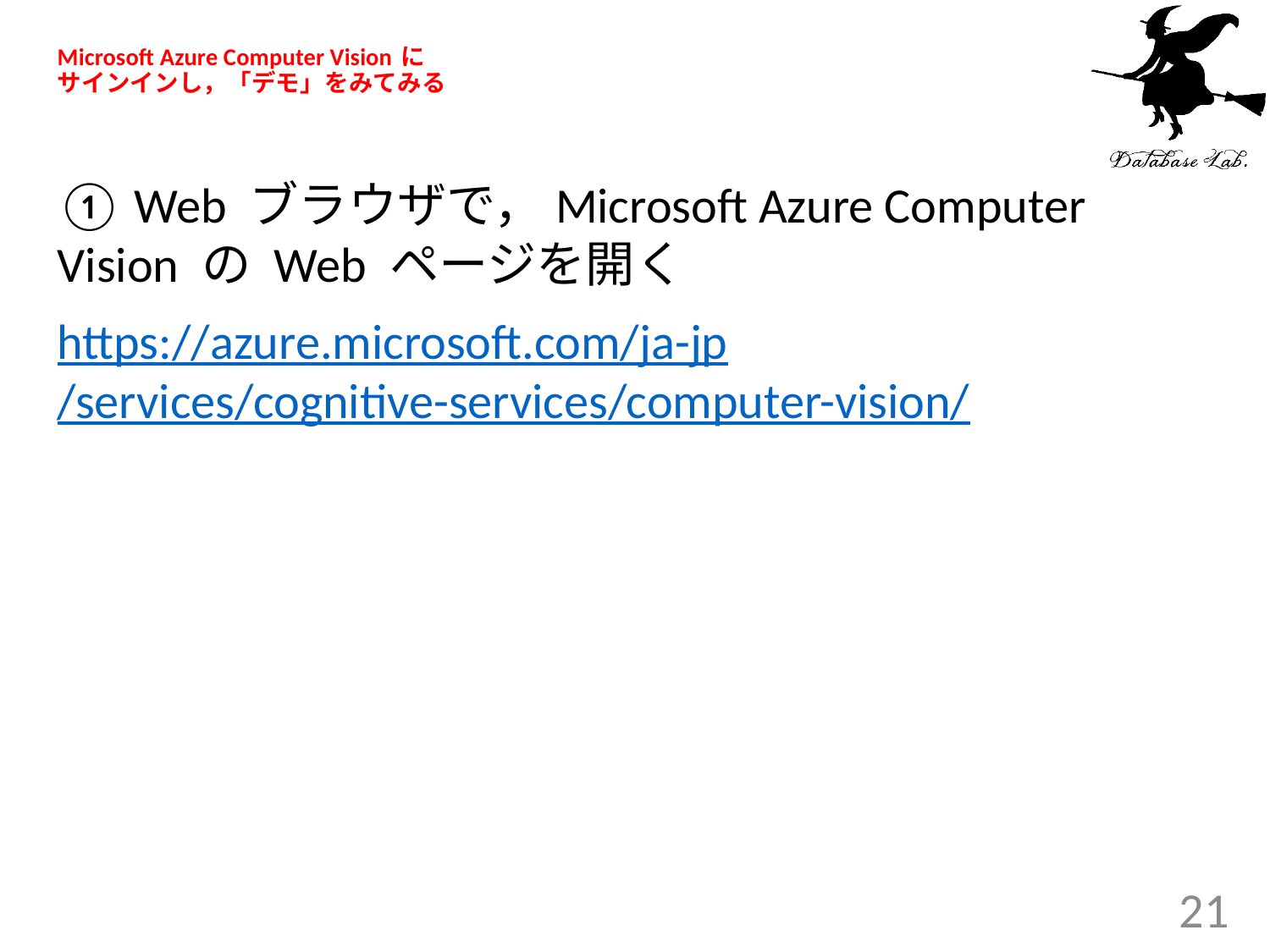

# Microsoft Azure Computer Vision に サインインし，「デモ」をみてみる
① Web ブラウザで，Microsoft Azure Computer Vision の Web ページを開く
https://azure.microsoft.com/ja-jp/services/cognitive-services/computer-vision/

21